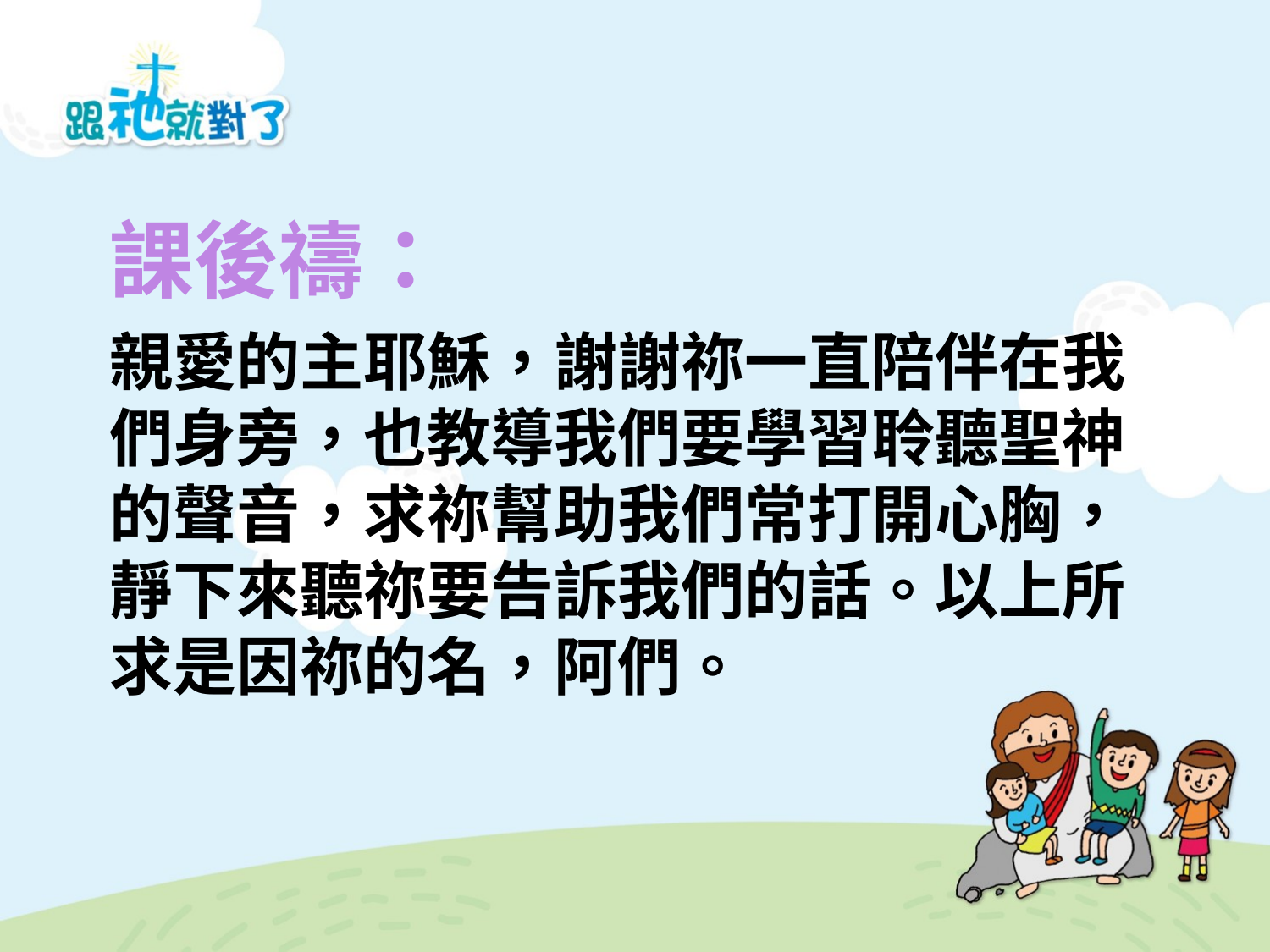

課後禱：
親愛的主耶穌，謝謝祢一直陪伴在我們身旁，也教導我們要學習聆聽聖神的聲音，求祢幫助我們常打開心胸，靜下來聽祢要告訴我們的話。以上所求是因祢的名，阿們。